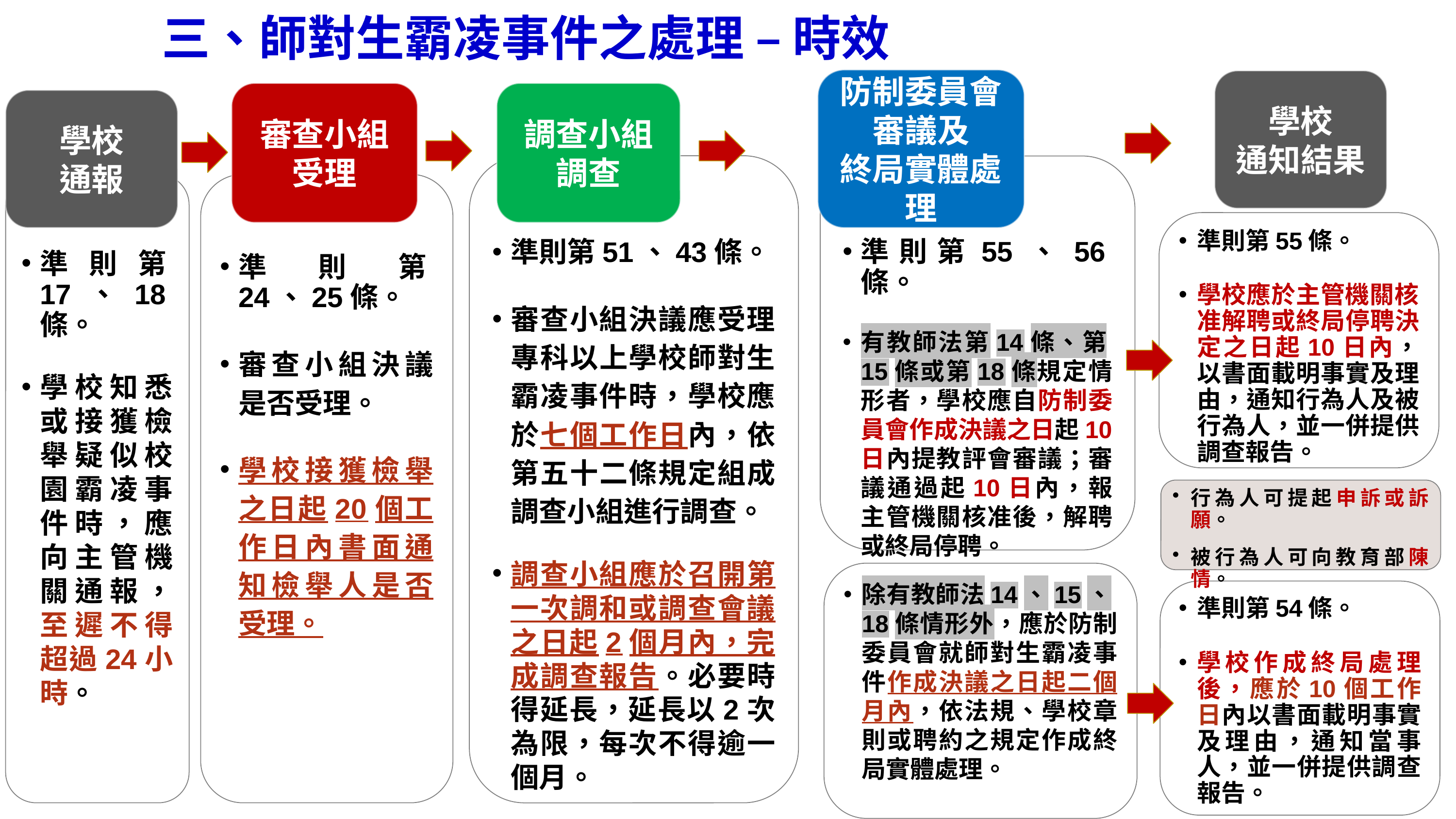

三、師對生霸凌事件之處理 – 時效
防制委員會
審議及
終局實體處理
學校
通知結果
審查小組受理
調查小組
調查
學校
通報

準則第51、43條。
審查小組決議應受理專科以上學校師對生霸凌事件時，學校應於七個工作日內，依第五十二條規定組成調查小組進行調查。
調查小組應於召開第一次調和或調查會議之日起2個月內，完成調查報告。必要時得延長，延長以2次為限，每次不得逾一個月。

準則第55、56條。
有教師法第14條、第15條或第18條規定情形者，學校應自防制委員會作成決議之日起10日內提教評會審議；審議通過起10日內，報主管機關核准後，解聘或終局停聘。

準則第17、18條。
學校知悉或接獲檢舉疑似校園霸凌事件時，應向主管機關通報，至遲不得超過24小時。

準則第24、25條。
審查小組決議是否受理。
學校接獲檢舉之日起20個工作日內書面通知檢舉人是否受理。
準則第55條。
學校應於主管機關核准解聘或終局停聘決定之日起10日內，以書面載明事實及理由，通知行為人及被行為人，並一併提供調查報告。

行為人可提起申訴或訴願。
被行為人可向教育部陳情。
除有教師法14、15、18條情形外，應於防制委員會就師對生霸凌事件作成決議之日起二個月內，依法規、學校章則或聘約之規定作成終局實體處理。
準則第54條。
學校作成終局處理後，應於10個工作日內以書面載明事實及理由，通知當事人，並一併提供調查報告。